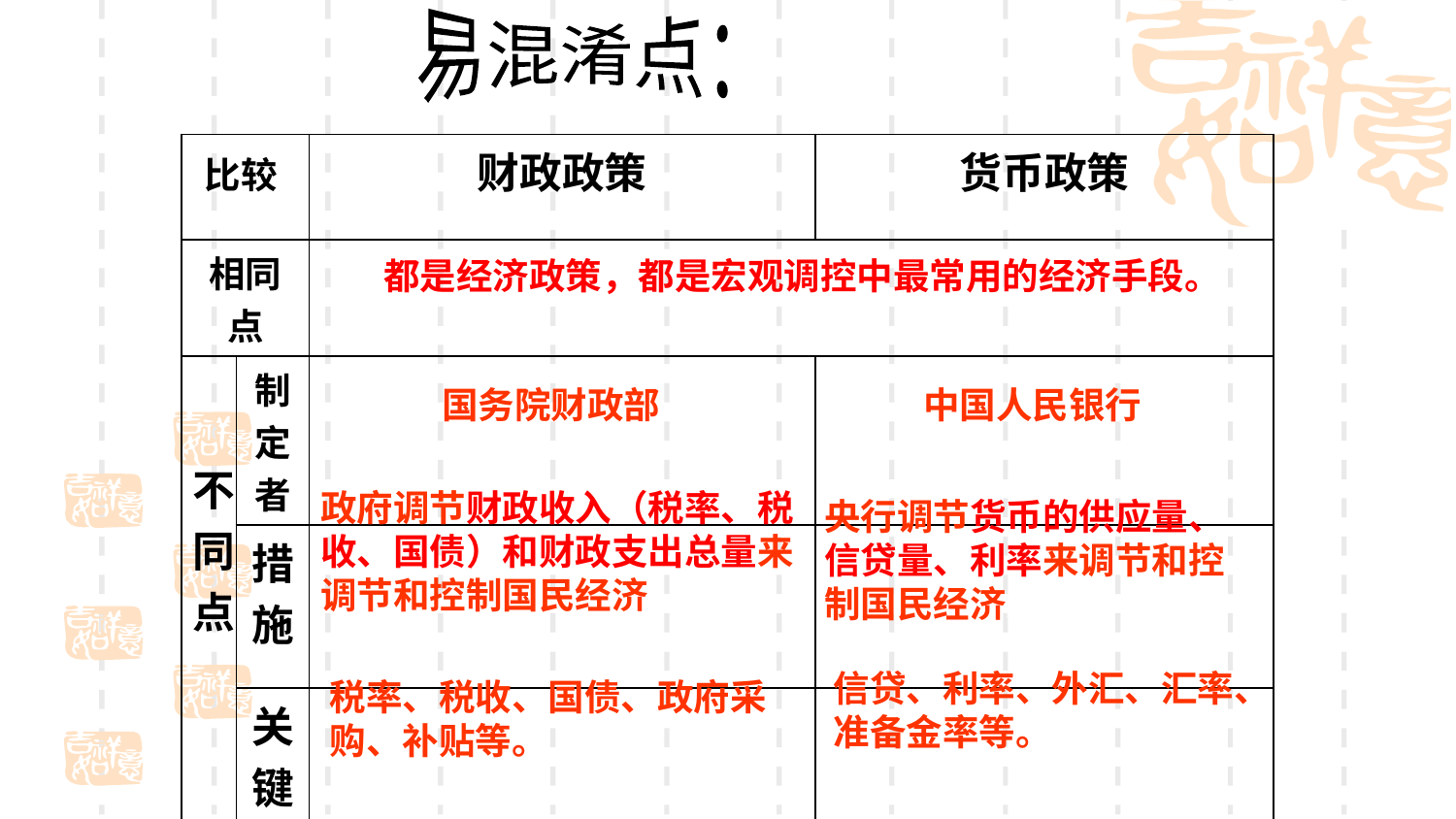

易混淆点：
| 比较 |  | 财政政策 | 货币政策 |
| --- | --- | --- | --- |
| 相同点 |  |  |  |
| 不同点 | 制定者 |  |  |
|  | 措施 |  |  |
|  | 关键词 |  |  |
都是经济政策，都是宏观调控中最常用的经济手段。
国务院财政部
中国人民银行
政府调节财政收入（税率、税收、国债）和财政支出总量来调节和控制国民经济
央行调节货币的供应量、信贷量、利率来调节和控制国民经济组卷网
信贷、利率、外汇、汇率、准备金率等。
税率、税收、国债、政府采购、补贴等。